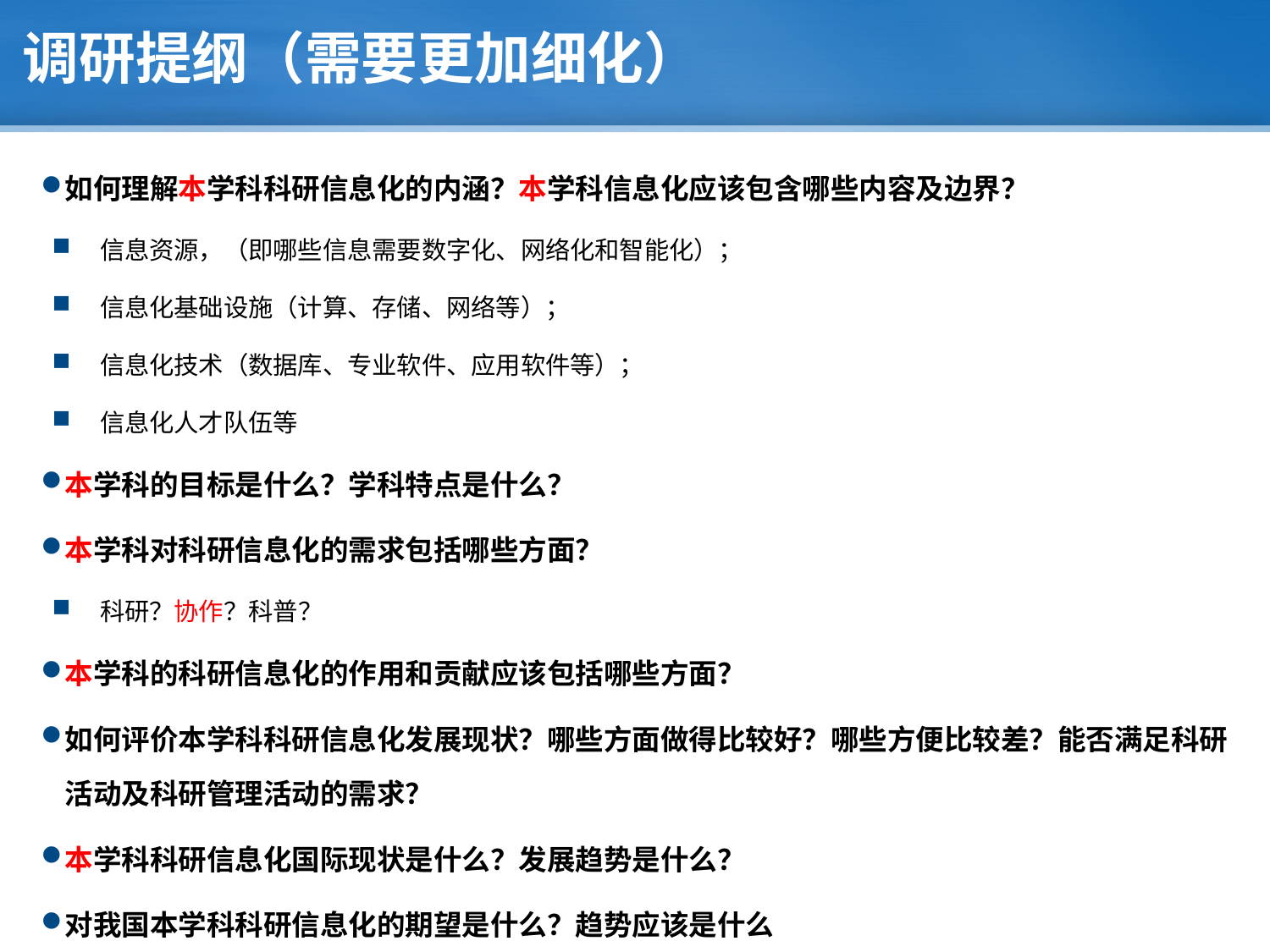

# 调研提纲（需要更加细化）
如何理解本学科科研信息化的内涵？本学科信息化应该包含哪些内容及边界？
信息资源，（即哪些信息需要数字化、网络化和智能化）；
信息化基础设施（计算、存储、网络等）；
信息化技术（数据库、专业软件、应用软件等）；
信息化人才队伍等
本学科的目标是什么？学科特点是什么？
本学科对科研信息化的需求包括哪些方面？
科研？协作？科普？
本学科的科研信息化的作用和贡献应该包括哪些方面？
如何评价本学科科研信息化发展现状？哪些方面做得比较好？哪些方便比较差？能否满足科研活动及科研管理活动的需求？
本学科科研信息化国际现状是什么？发展趋势是什么？
对我国本学科科研信息化的期望是什么？趋势应该是什么